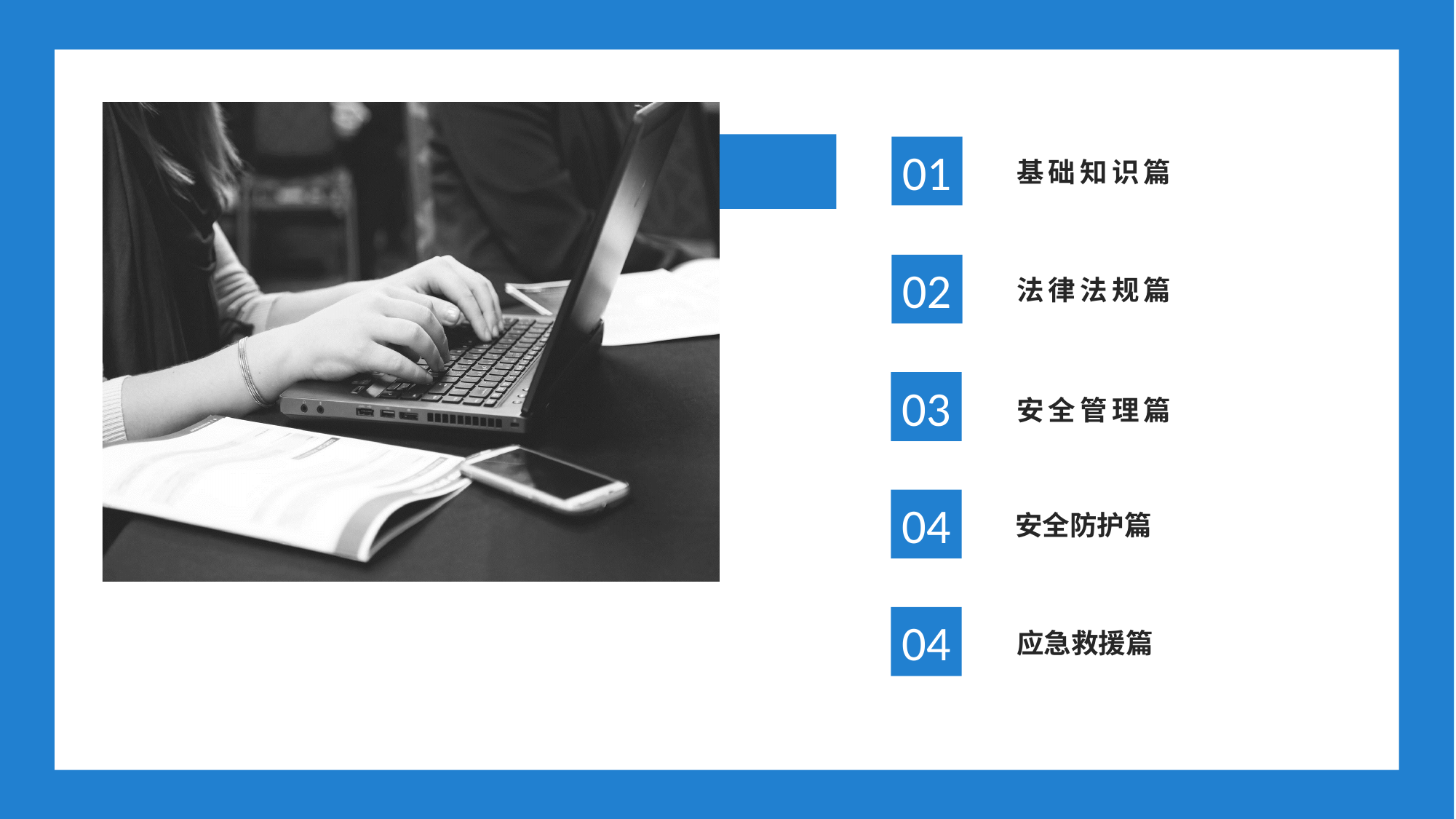

01
基础知识篇
02
法律法规篇
03
安全管理篇
04
安全防护篇
04
应急救援篇